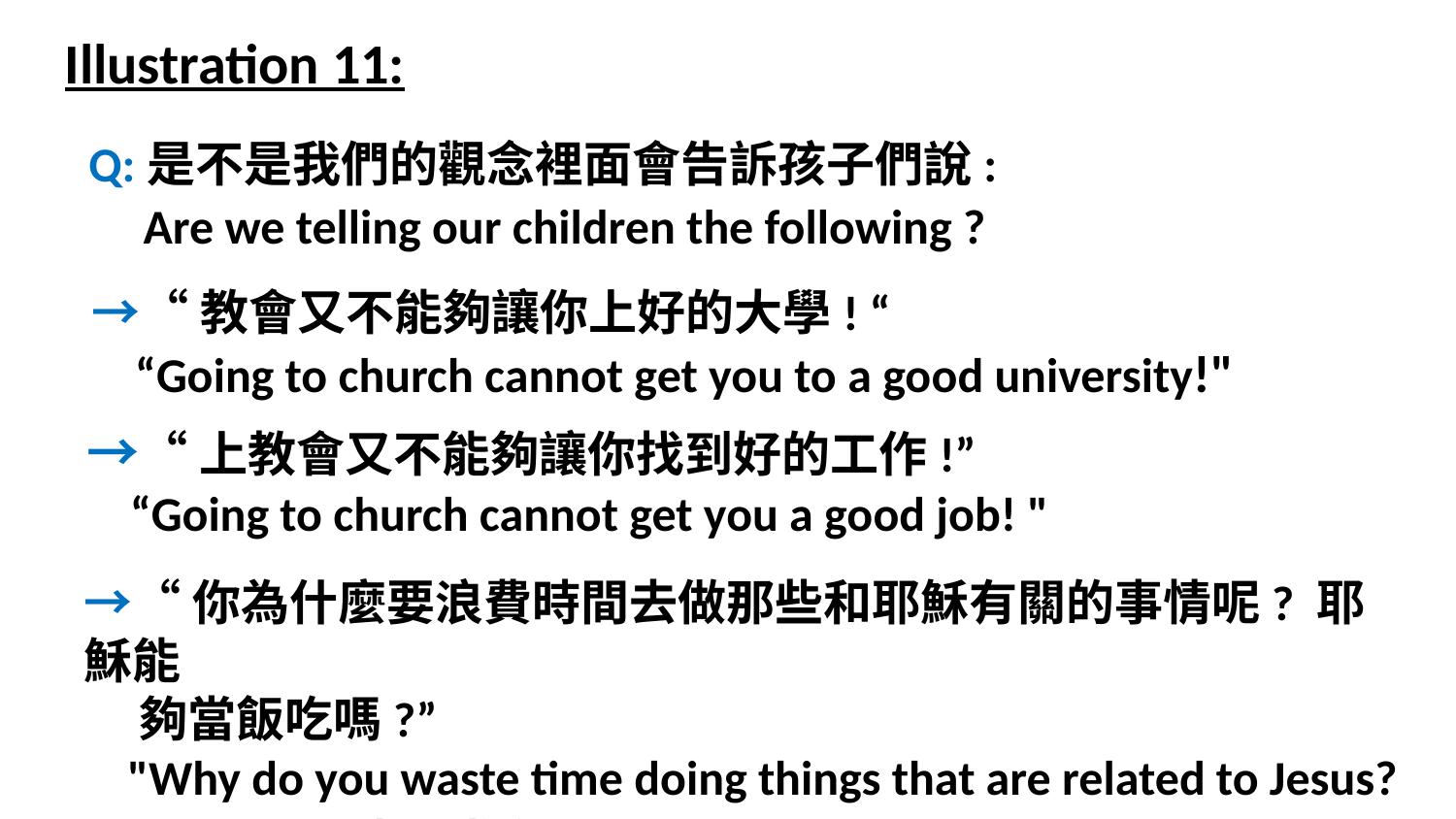

Illustration 11:
Q:是不是我們的觀念裡面會告訴孩子們說:
     Are we telling our children the following ?
→“教會又不能夠讓你上好的大學! “
    “Going to church cannot get you to a good university!"
→“上教會又不能夠讓你找到好的工作!”
    “Going to church cannot get you a good job! "
→“你為什麼要浪費時間去做那些和耶穌有關的事情呢? 耶穌能
    夠當飯吃嗎?”
    "Why do you waste time doing things that are related to Jesus?
     Can you make a living on Jesus?"